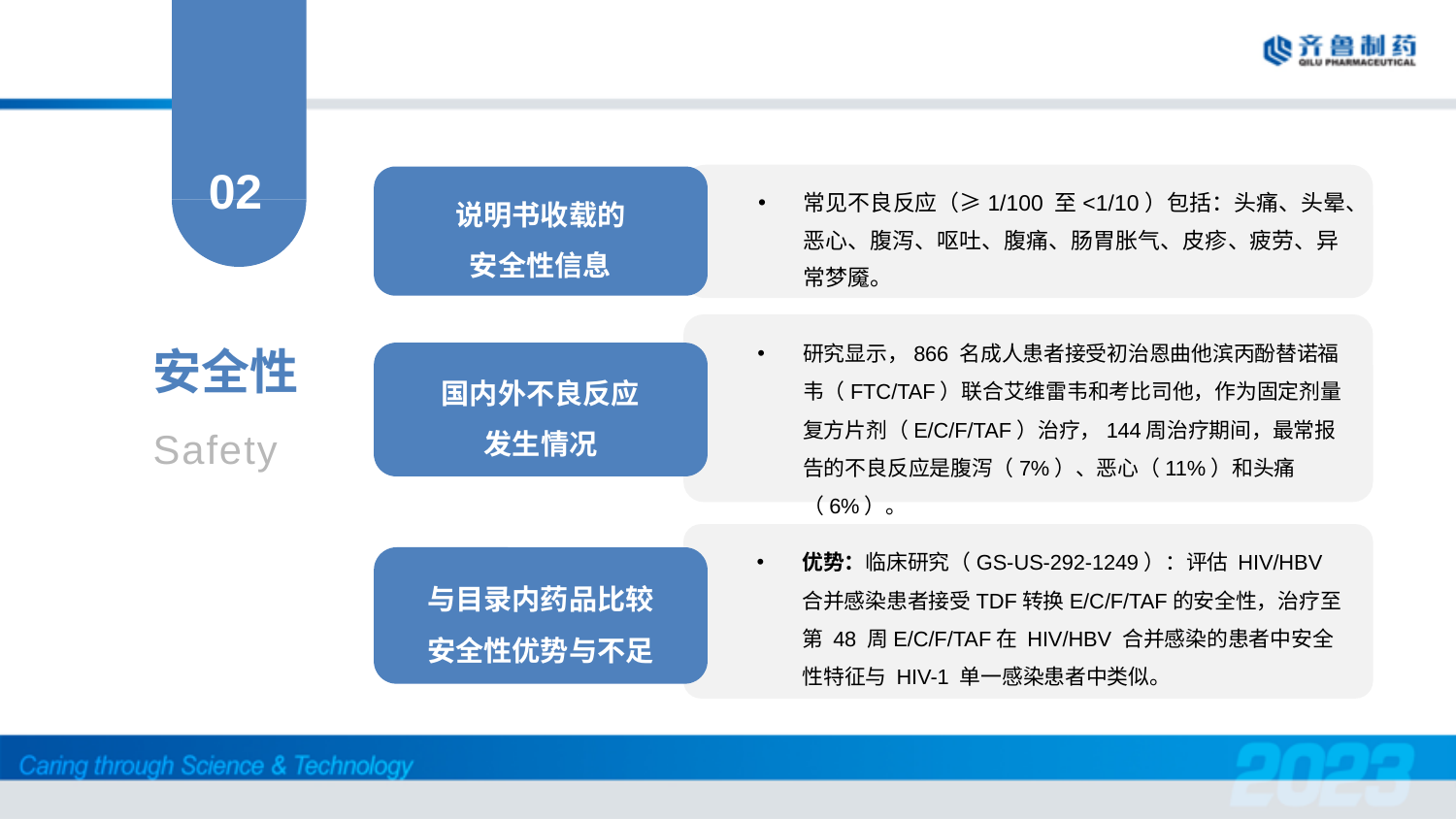

02
常见不良反应（≥1/100 至<1/10）包括：头痛、头晕、恶心、腹泻、呕吐、腹痛、肠胃胀气、皮疹、疲劳、异常梦魇。
说明书收载的
安全性信息
安全性
Safety
研究显示，866 名成人患者接受初治恩曲他滨丙酚替诺福韦（FTC/TAF）联合艾维雷韦和考比司他，作为固定剂量复方片剂（E/C/F/TAF）治疗，144周治疗期间，最常报告的不良反应是腹泻（7%）、恶心（11%）和头痛（6%）。
国内外不良反应
发生情况
优势：临床研究（GS-US-292-1249）：评估 HIV/HBV 合并感染患者接受TDF转换E/C/F/TAF的安全性，治疗至第 48 周E/C/F/TAF在 HIV/HBV 合并感染的患者中安全性特征与 HIV-1 单一感染患者中类似。
与目录内药品比较
安全性优势与不足